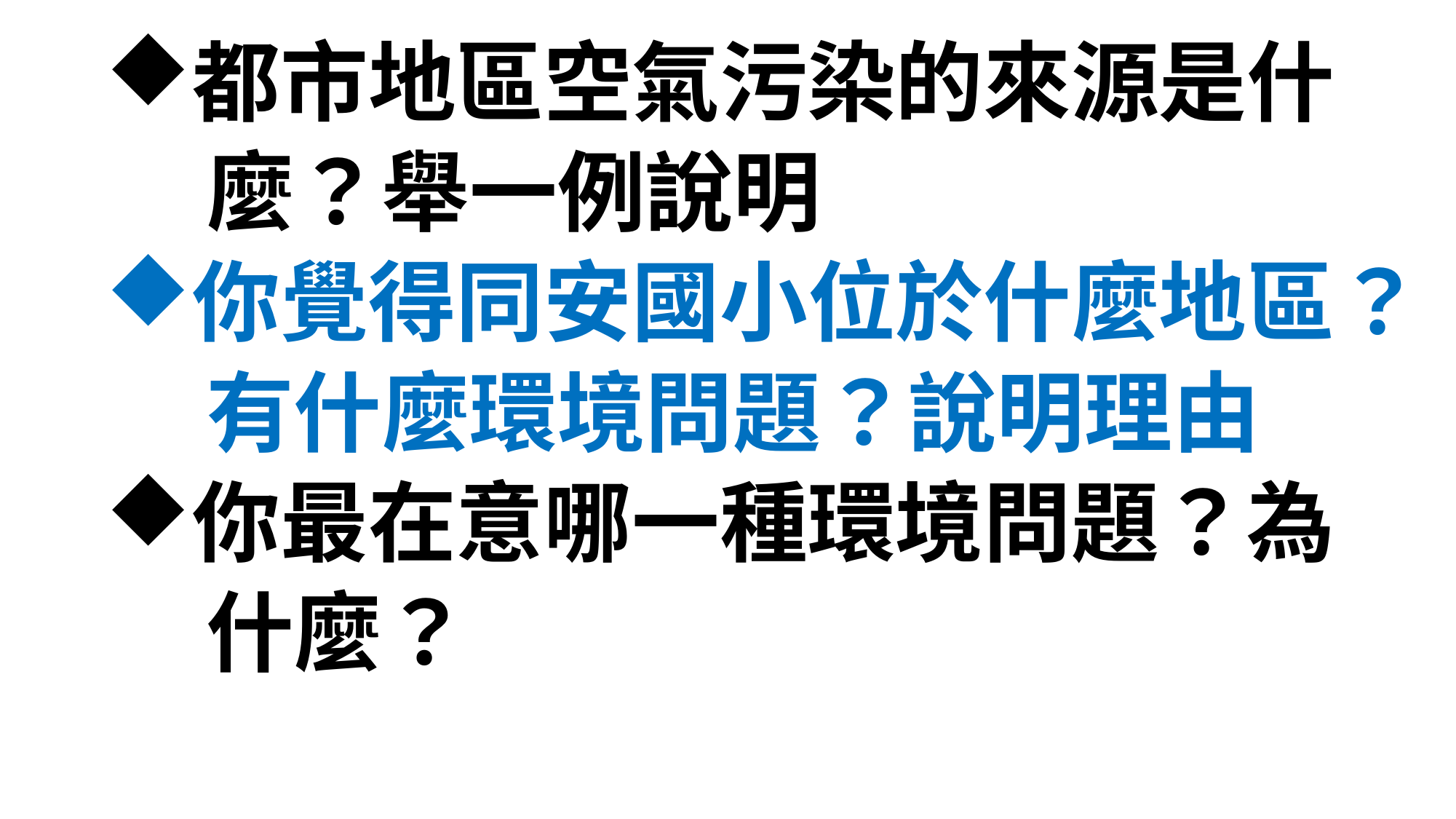

都市地區空氣污染的來源是什
    麼？舉一例說明
你覺得同安國小位於什麼地區？
    有什麼環境問題？說明理由
你最在意哪一種環境問題？為
    什麼？